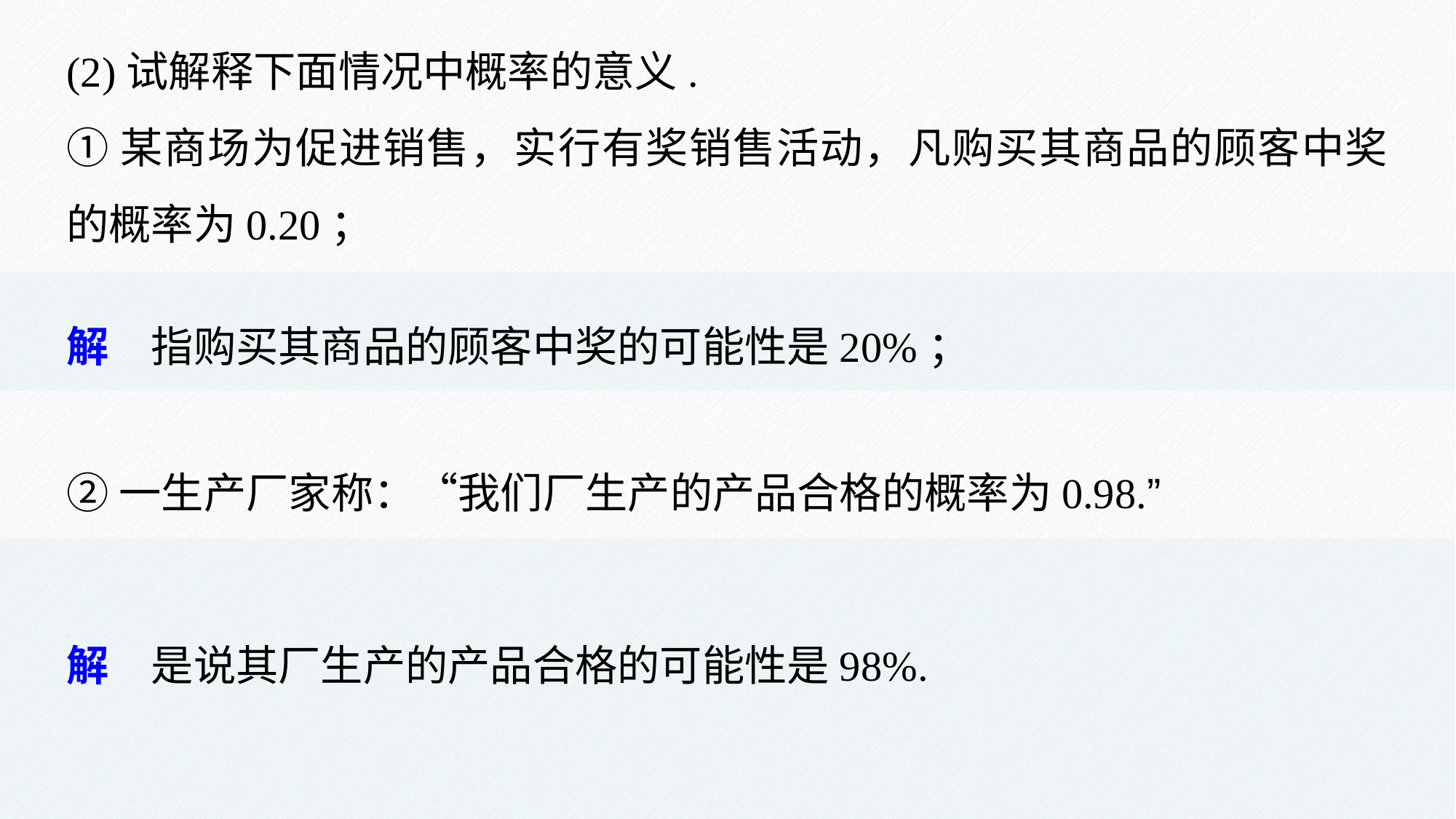

(2)试解释下面情况中概率的意义.
①某商场为促进销售，实行有奖销售活动，凡购买其商品的顾客中奖的概率为0.20；

解　指购买其商品的顾客中奖的可能性是20%；
②一生产厂家称：“我们厂生产的产品合格的概率为0.98.”
解　是说其厂生产的产品合格的可能性是98%.